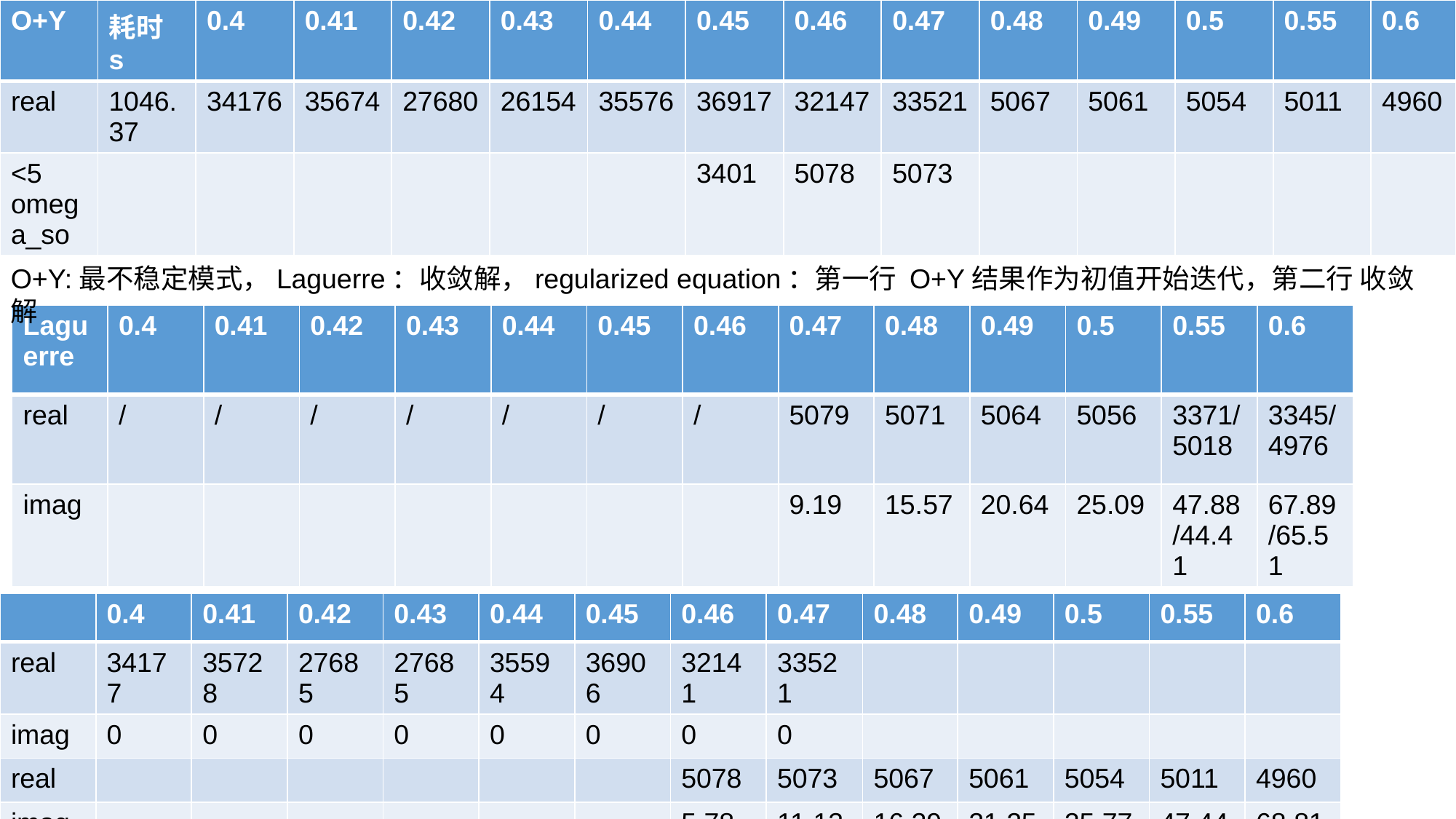

| O+Y | 耗时 s | 0.4 | 0.41 | 0.42 | 0.43 | 0.44 | 0.45 | 0.46 | 0.47 | 0.48 | 0.49 | 0.5 | 0.55 | 0.6 |
| --- | --- | --- | --- | --- | --- | --- | --- | --- | --- | --- | --- | --- | --- | --- |
| real | 1046.37 | 34176 | 35674 | 27680 | 26154 | 35576 | 36917 | 32147 | 33521 | 5067 | 5061 | 5054 | 5011 | 4960 |
| <5 omega\_so |  |  |  |  |  |  | 3401 | 5078 | 5073 |  |  |  |  |  |
O+Y:最不稳定模式，Laguerre：收敛解，regularized equation：第一行 O+Y结果作为初值开始迭代，第二行 收敛解
| Laguerre | 0.4 | 0.41 | 0.42 | 0.43 | 0.44 | 0.45 | 0.46 | 0.47 | 0.48 | 0.49 | 0.5 | 0.55 | 0.6 |
| --- | --- | --- | --- | --- | --- | --- | --- | --- | --- | --- | --- | --- | --- |
| real | / | / | / | / | / | / | / | 5079 | 5071 | 5064 | 5056 | 3371/5018 | 3345/4976 |
| imag |  |  |  |  |  |  |  | 9.19 | 15.57 | 20.64 | 25.09 | 47.88/44.41 | 67.89/65.51 |
|  | 0.4 | 0.41 | 0.42 | 0.43 | 0.44 | 0.45 | 0.46 | 0.47 | 0.48 | 0.49 | 0.5 | 0.55 | 0.6 |
| --- | --- | --- | --- | --- | --- | --- | --- | --- | --- | --- | --- | --- | --- |
| real | 34177 | 35728 | 27685 | 27685 | 35594 | 36906 | 32141 | 33521 |  |  |  |  |  |
| imag | 0 | 0 | 0 | 0 | 0 | 0 | 0 | 0 |  |  |  |  |  |
| real |  |  |  |  |  |  | 5078 | 5073 | 5067 | 5061 | 5054 | 5011 | 4960 |
| imag |  |  |  |  |  |  | 5.78 | 11.13 | 16.29 | 21.25 | 25.77 | 47.44 | 68.81 |